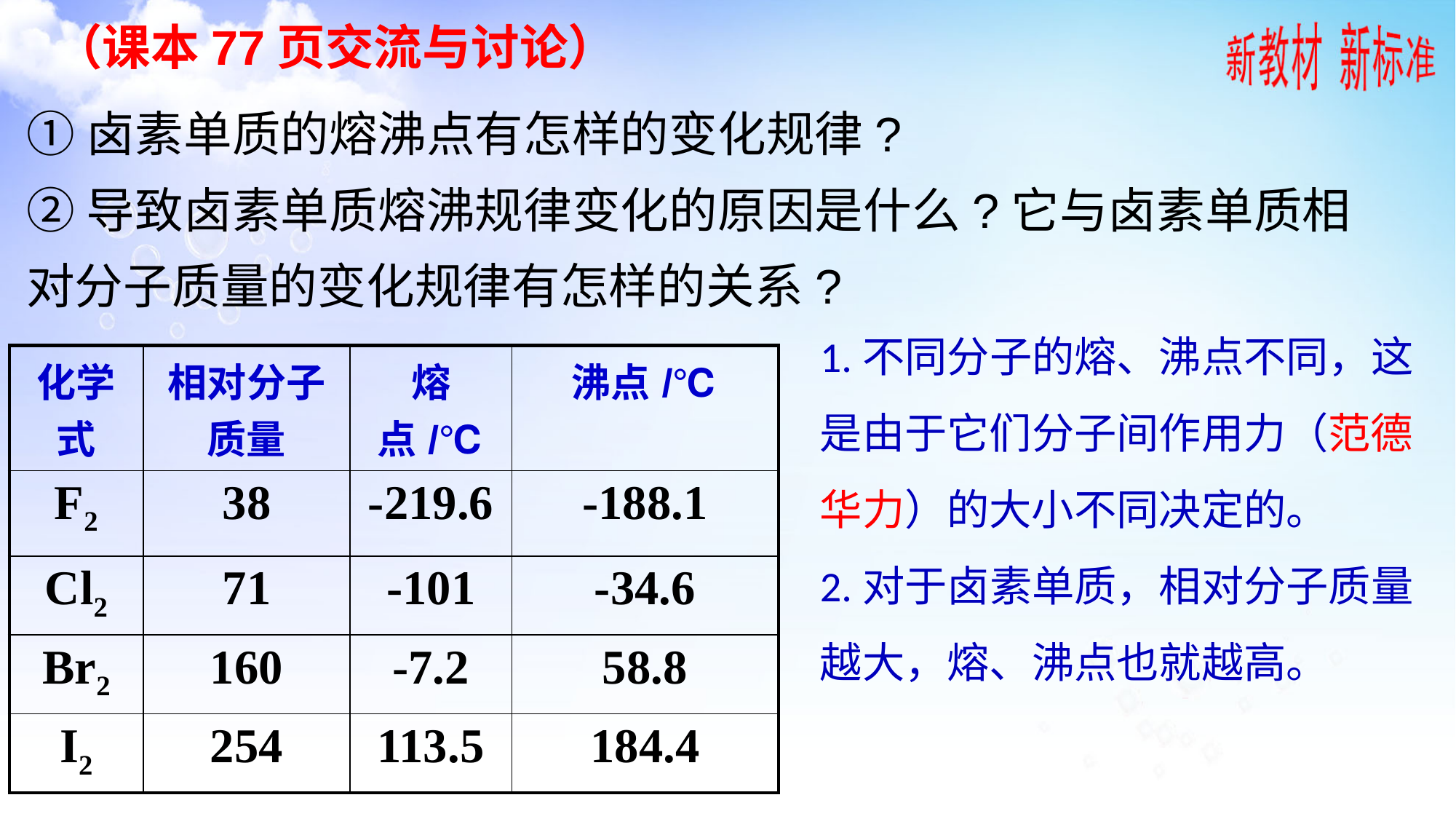

（课本77页交流与讨论）
①卤素单质的熔沸点有怎样的变化规律?
②导致卤素单质熔沸规律变化的原因是什么?它与卤素单质相对分子质量的变化规律有怎样的关系?
1.不同分子的熔、沸点不同，这是由于它们分子间作用力（范德华力）的大小不同决定的。
2.对于卤素单质，相对分子质量越大，熔、沸点也就越高。
| 化学式 | 相对分子质量 | 熔点/℃ | 沸点/℃ |
| --- | --- | --- | --- |
| F2 | 38 | -219.6 | -188.1 |
| Cl2 | 71 | -101 | -34.6 |
| Br2 | 160 | -7.2 | 58.8 |
| I2 | 254 | 113.5 | 184.4 |